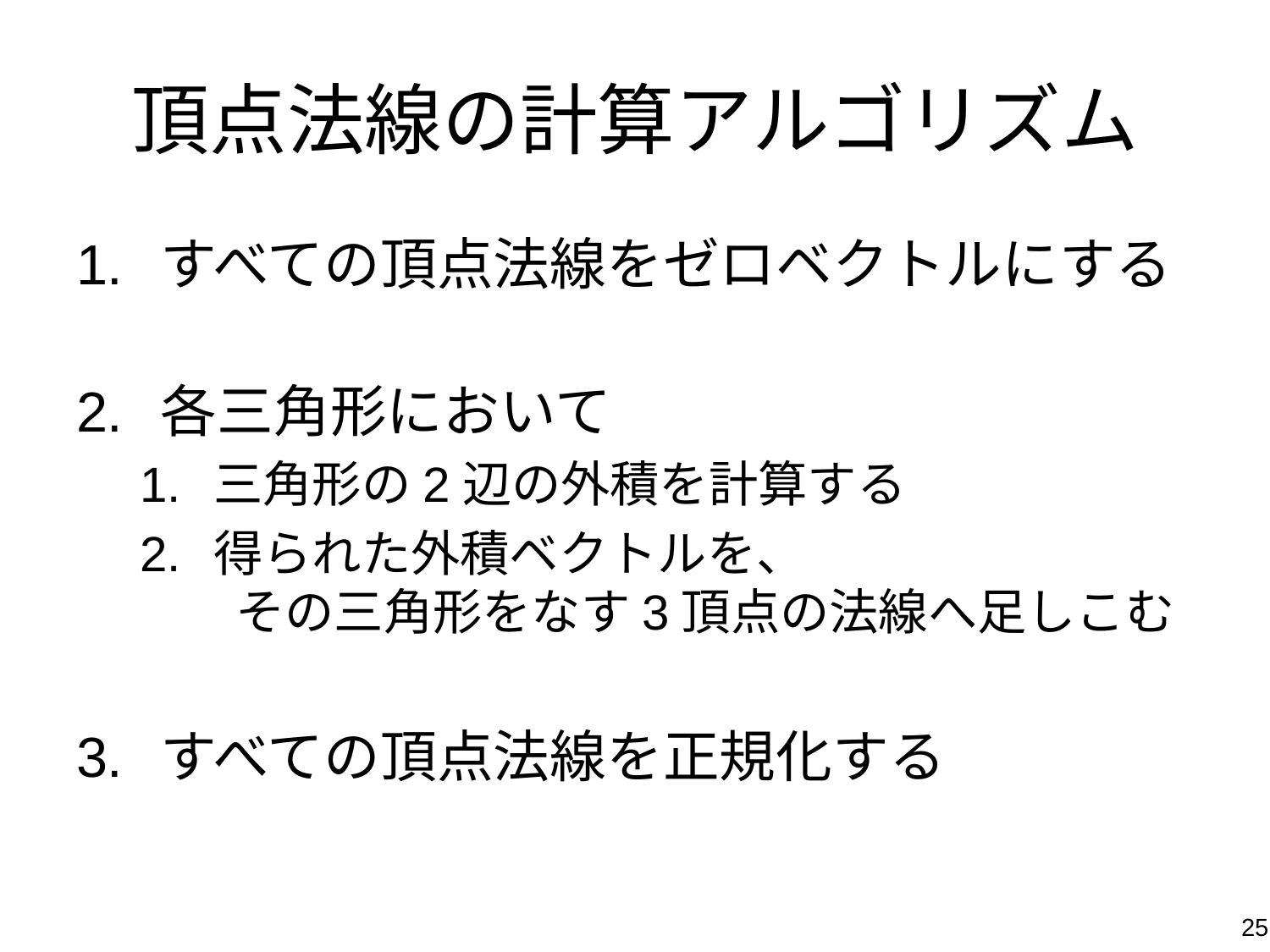

# 頂点法線の計算アルゴリズム
すべての頂点法線をゼロベクトルにする
各三角形において
三角形の2辺の外積を計算する
得られた外積ベクトルを、
  その三角形をなす3頂点の法線へ足しこむ

すべての頂点法線を正規化する
25